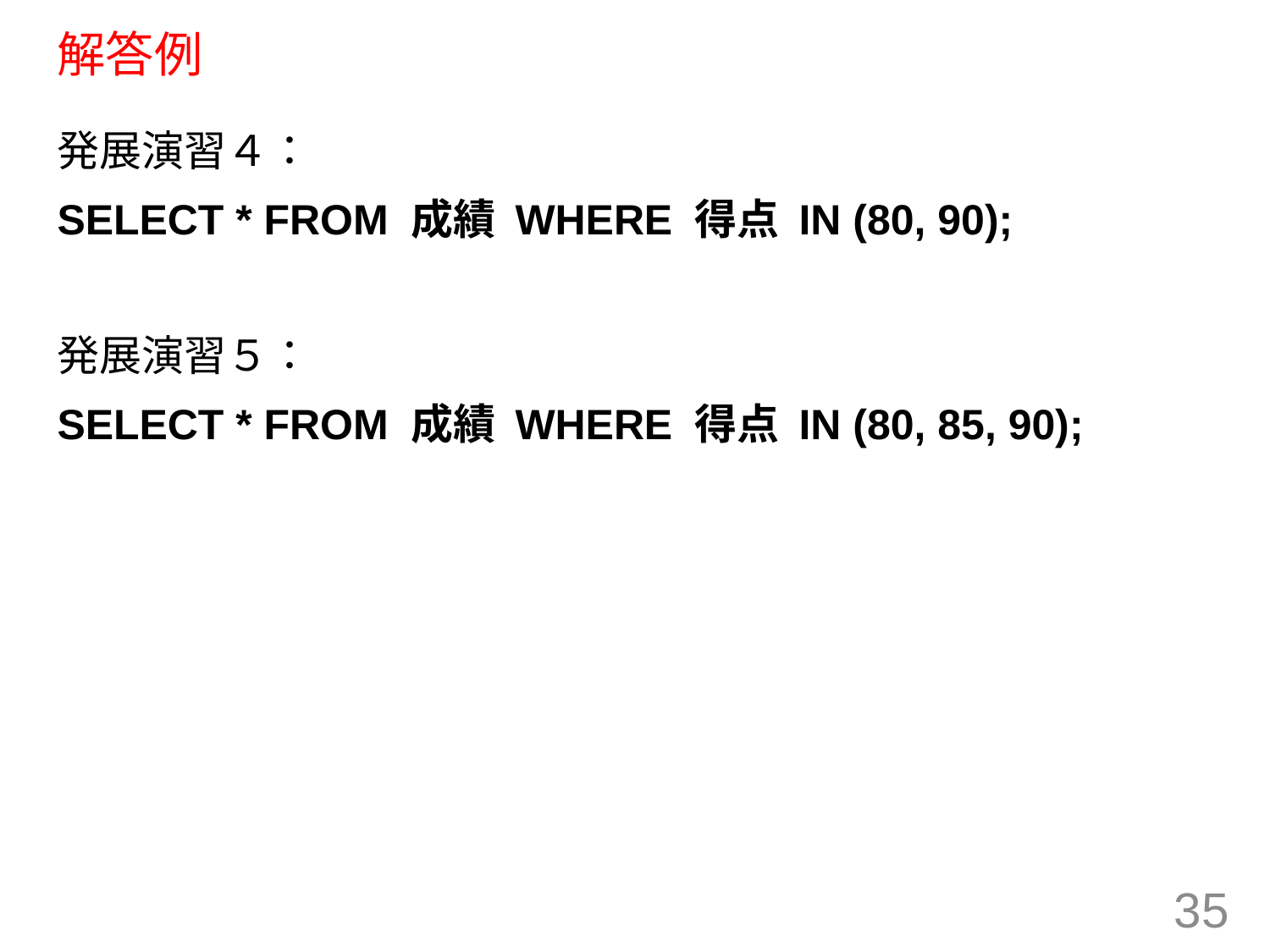

# 解答例
発展演習４：
SELECT * FROM 成績 WHERE 得点 IN (80, 90);

発展演習５：
SELECT * FROM 成績 WHERE 得点 IN (80, 85, 90);

35